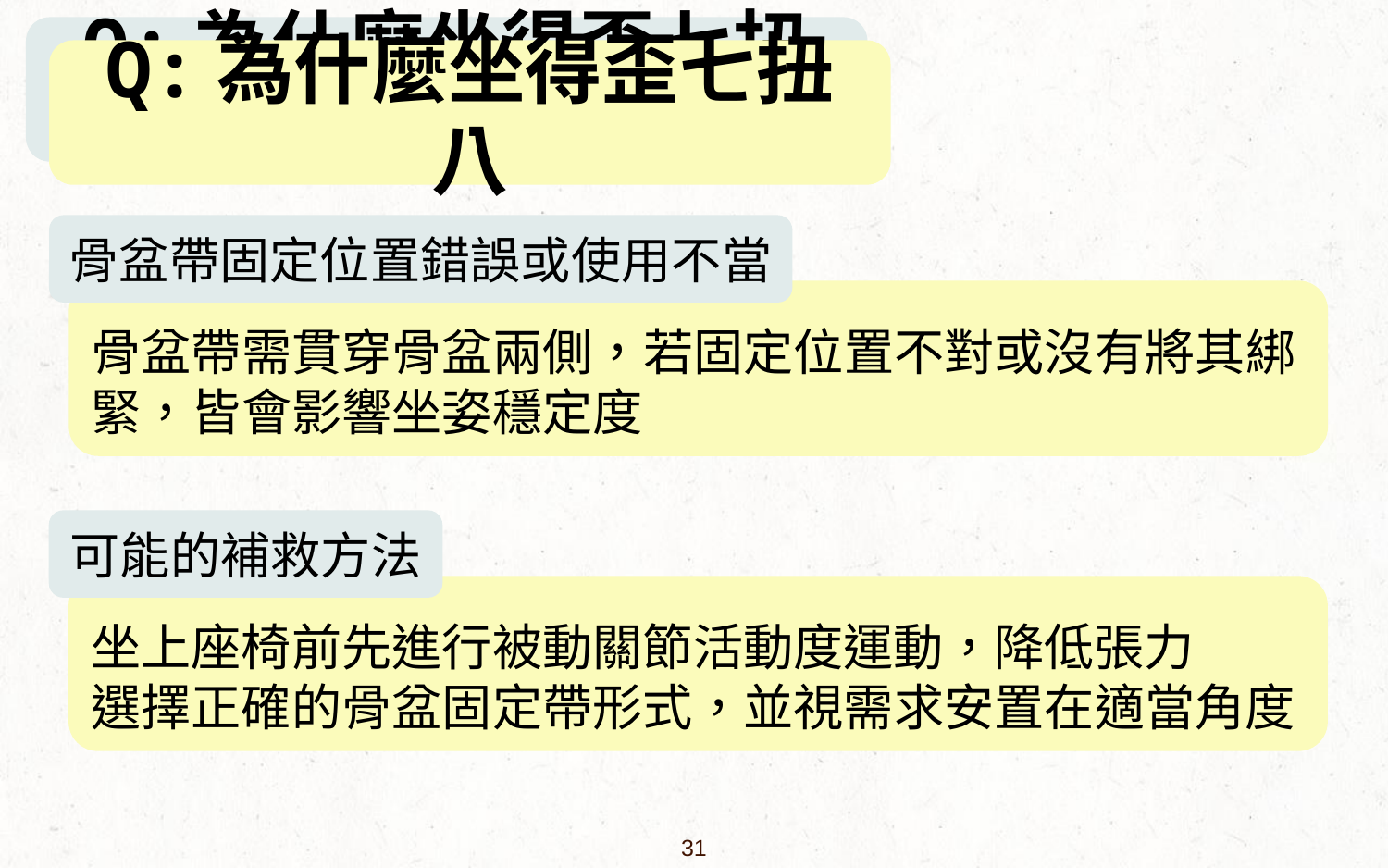

Q:為什麼坐得歪七扭八
Q:為什麼坐得歪七扭八
骨盆帶固定位置錯誤或使用不當

骨盆帶需貫穿骨盆兩側，若固定位置不對或沒有將其綁緊，皆會影響坐姿穩定度
可能的補救方法

坐上座椅前先進行被動關節活動度運動，降低張力
選擇正確的骨盆固定帶形式，並視需求安置在適當角度
31